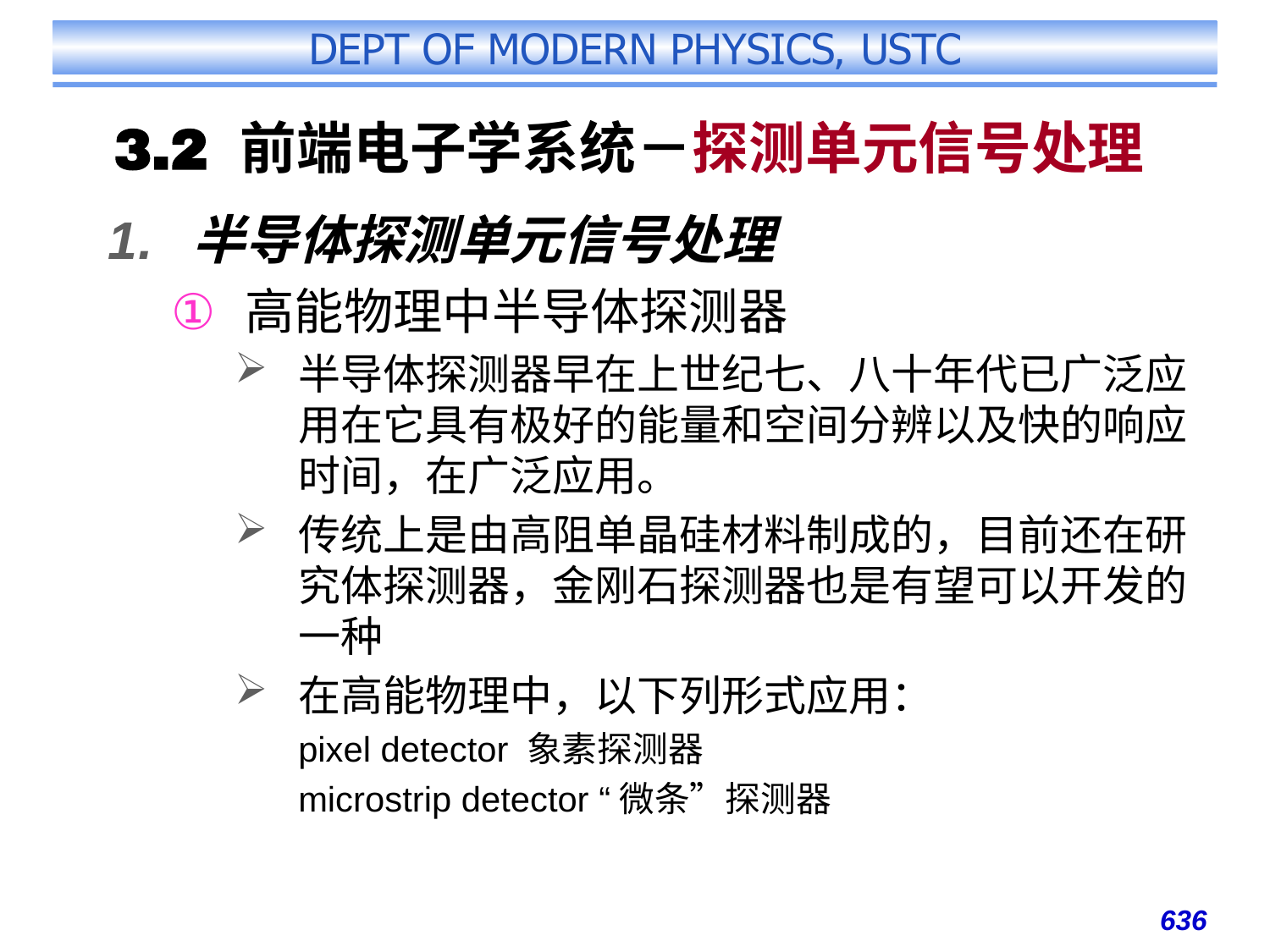

# 3.2 前端电子学系统－探测单元信号处理
半导体探测单元信号处理
高能物理中半导体探测器
半导体探测器早在上世纪七、八十年代已广泛应用在它具有极好的能量和空间分辨以及快的响应时间，在广泛应用。
传统上是由高阻单晶硅材料制成的，目前还在研究体探测器，金刚石探测器也是有望可以开发的一种
在高能物理中，以下列形式应用：
pixel detector 象素探测器
microstrip detector “微条”探测器
636